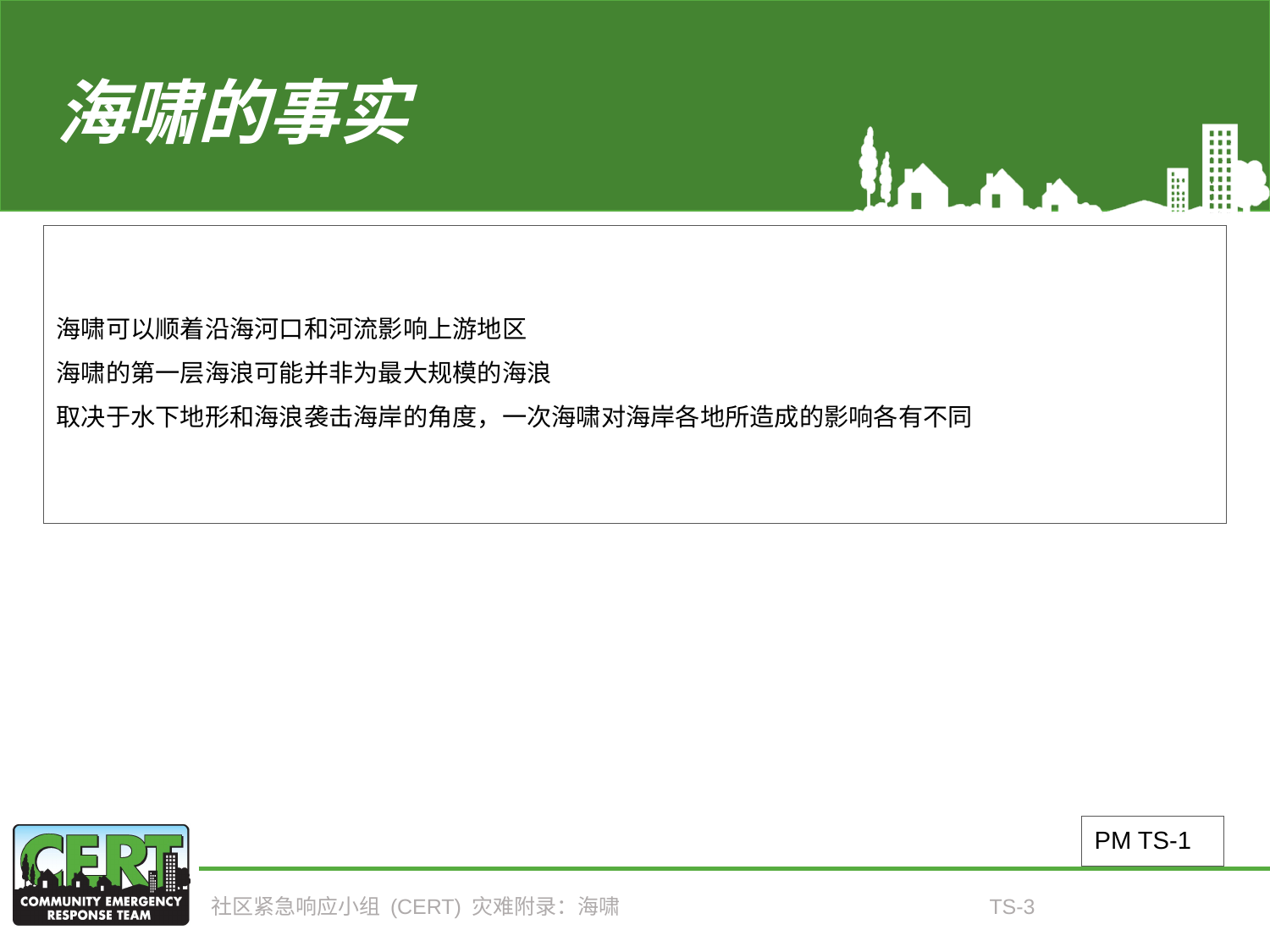

# 海啸的事实
海啸可以顺着沿海河口和河流影响上游地区
海啸的第一层海浪可能并非为最大规模的海浪
取决于水下地形和海浪袭击海岸的角度，一次海啸对海岸各地所造成的影响各有不同
PM TS-1
社区紧急响应小组 (CERT) 灾难附录：海啸
TS-3